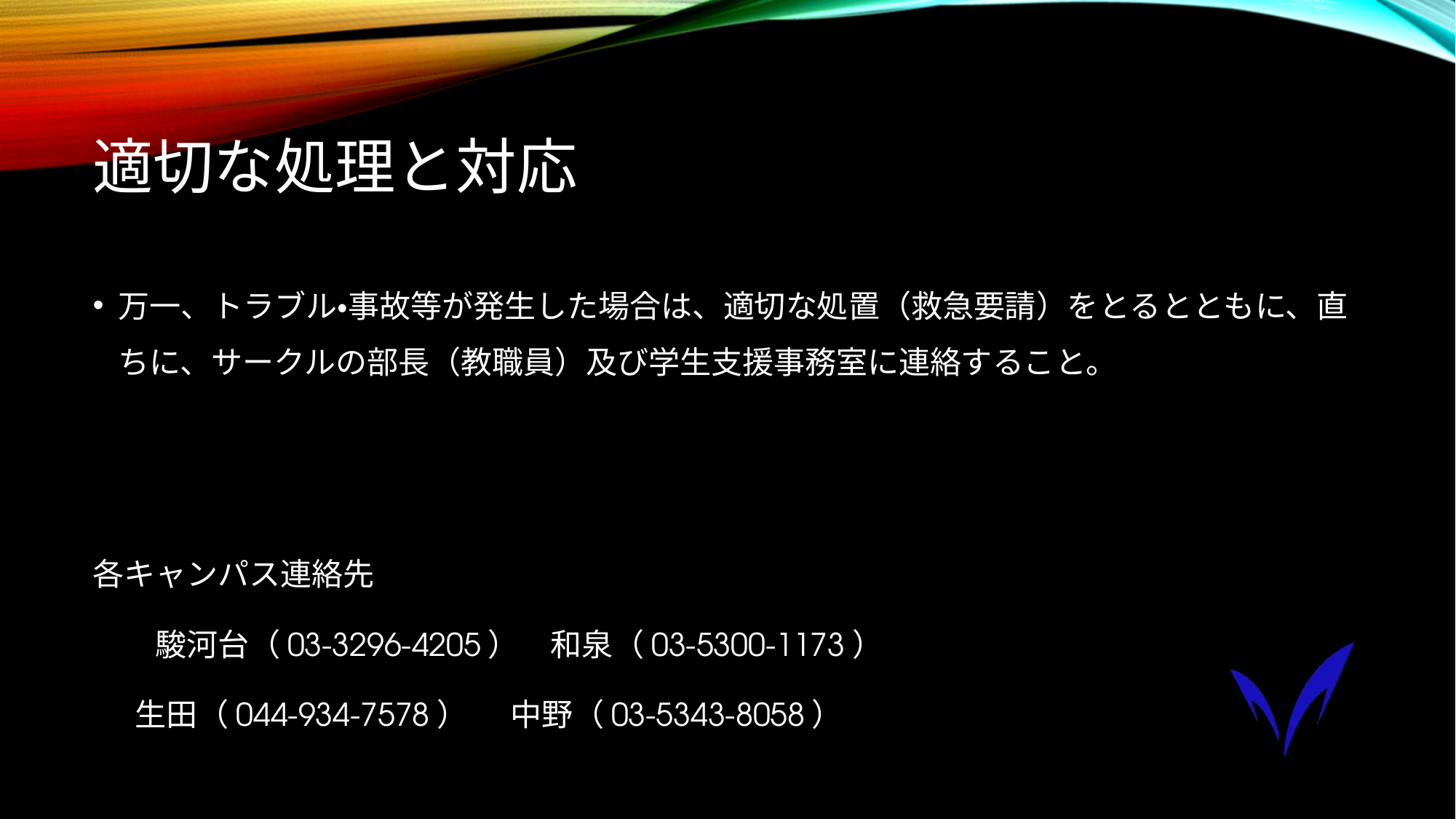

# 適切な処理と対応
万一、トラブル・事故等が発生した場合は、適切な処置（救急要請）をとるとともに、直ちに、サークルの部長（教職員）及び学生支援事務室に連絡すること。

各キャンパス連絡先
　　駿河台（03-3296-4205）　和泉（03-5300-1173）
     生田（044-934-7578）      中野（03-5343-8058）